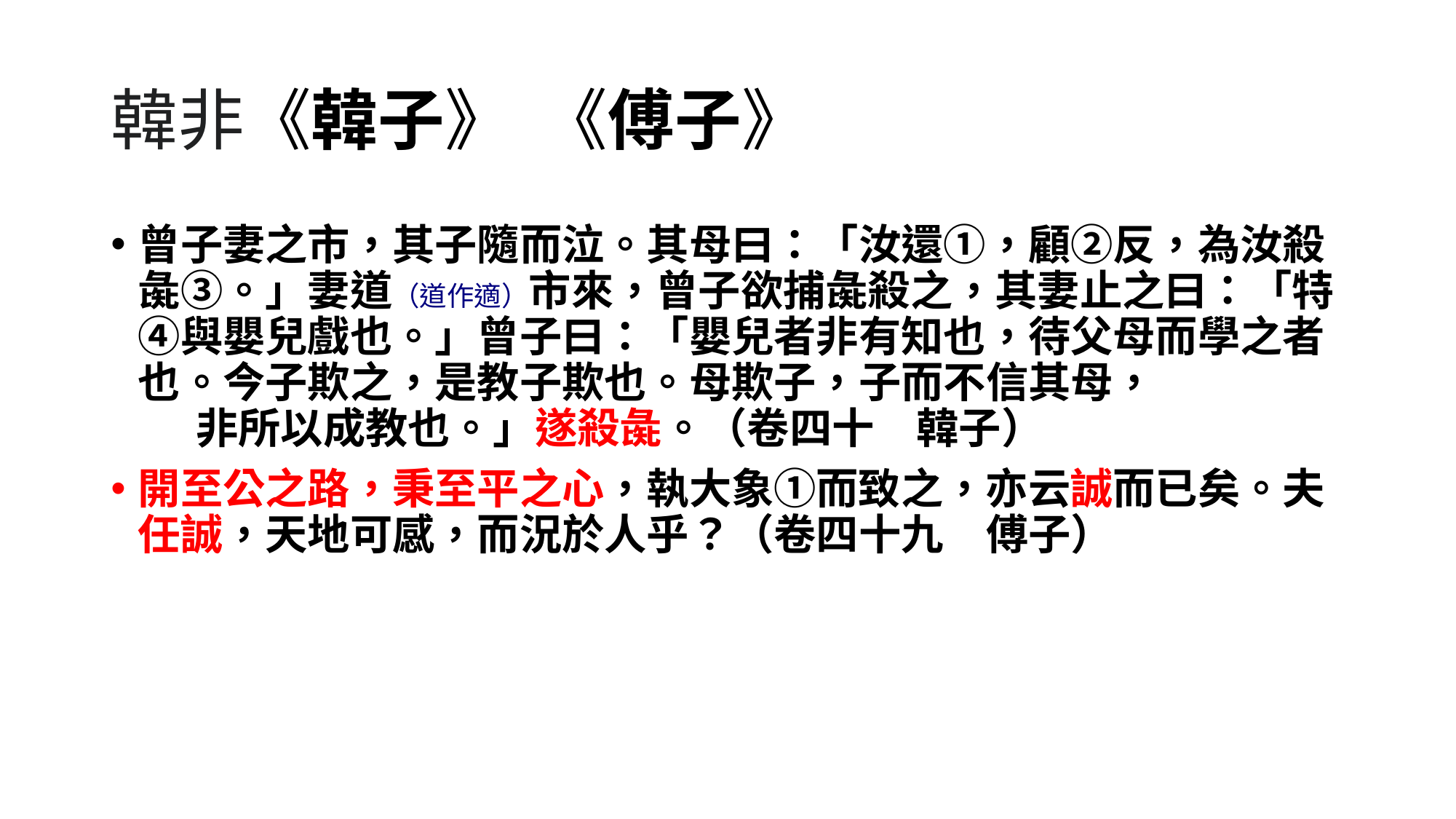

# 韓非《韓子》  《傅子》
曾子妻之市，其子隨而泣。其母曰：「汝還①，顧②反，為汝殺彘③。」妻道（道作適）市來，曾子欲捕彘殺之，其妻止之曰：「特④與嬰兒戲也。」曾子曰：「嬰兒者非有知也，待父母而學之者也。今子欺之，是教子欺也。母欺子，子而不信其母，                          非所以成教也。」遂殺彘。（卷四十　韓子）
開至公之路，秉至平之心，執大象①而致之，亦云誠而已矣。夫任誠，天地可感，而況於人乎？（卷四十九　傅子）